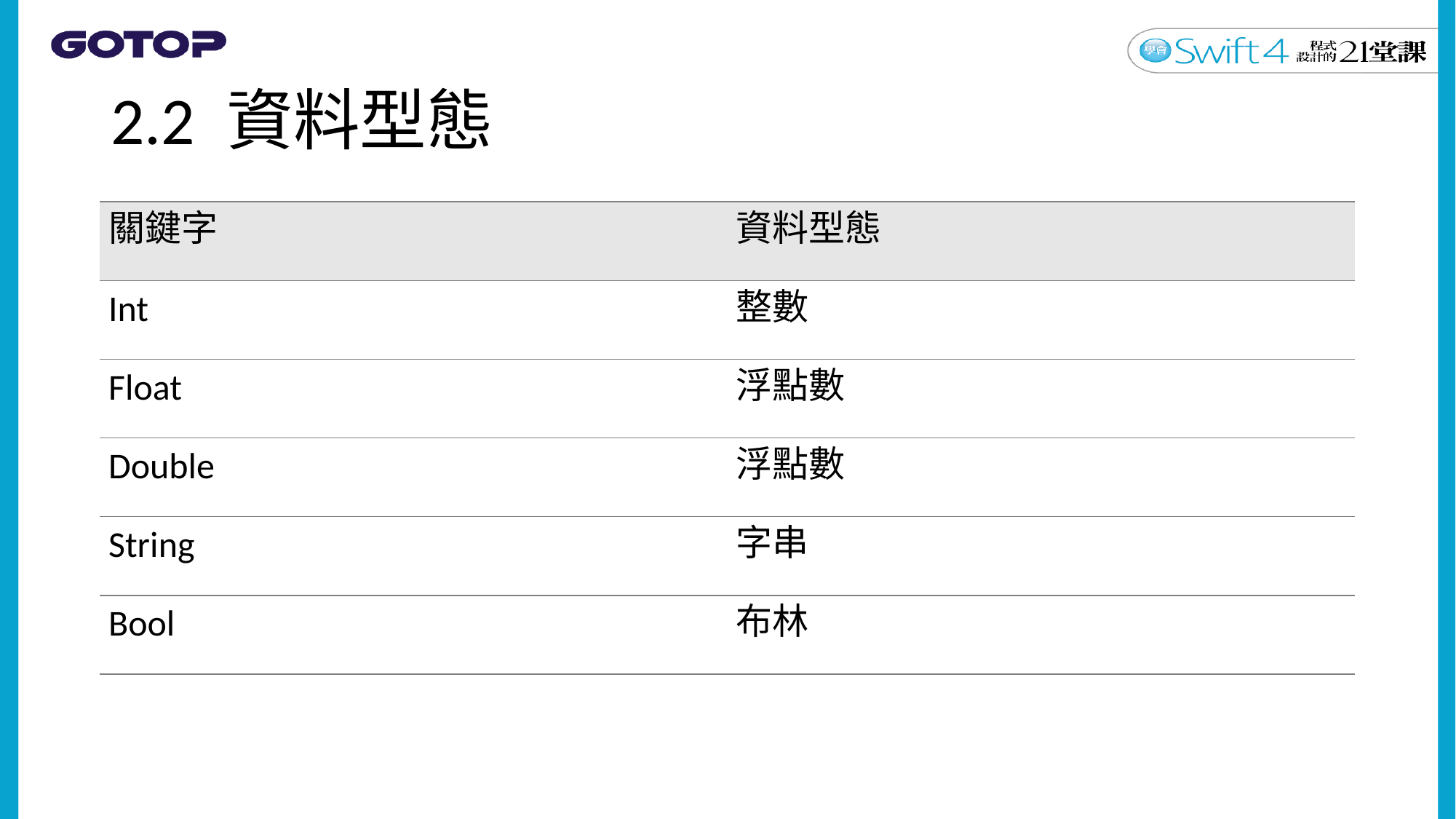

# 2.2 資料型態
| 關鍵字 | 資料型態 |
| --- | --- |
| Int | 整數 |
| Float | 浮點數 |
| Double | 浮點數 |
| String | 字串 |
| Bool | 布林 |